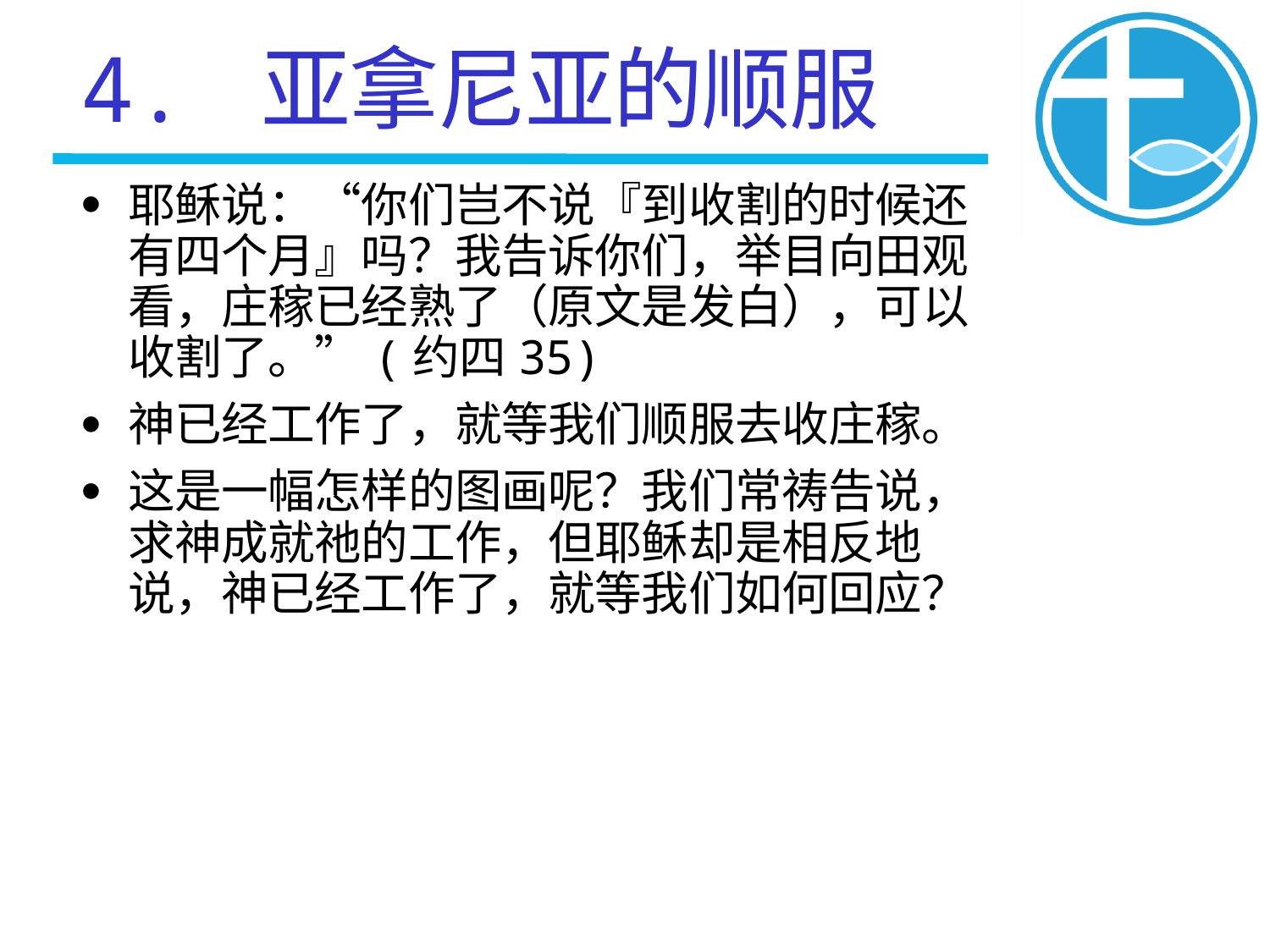

# 4. 亚拿尼亚的顺服
耶稣说：“你们岂不说『到收割的时候还有四个月』吗？我告诉你们，举目向田观看，庄稼已经熟了（原文是发白），可以收割了。”(约四35)
神已经工作了，就等我们顺服去收庄稼。
这是一幅怎样的图画呢？我们常祷告说，求神成就祂的工作，但耶稣却是相反地说，神已经工作了，就等我们如何回应？